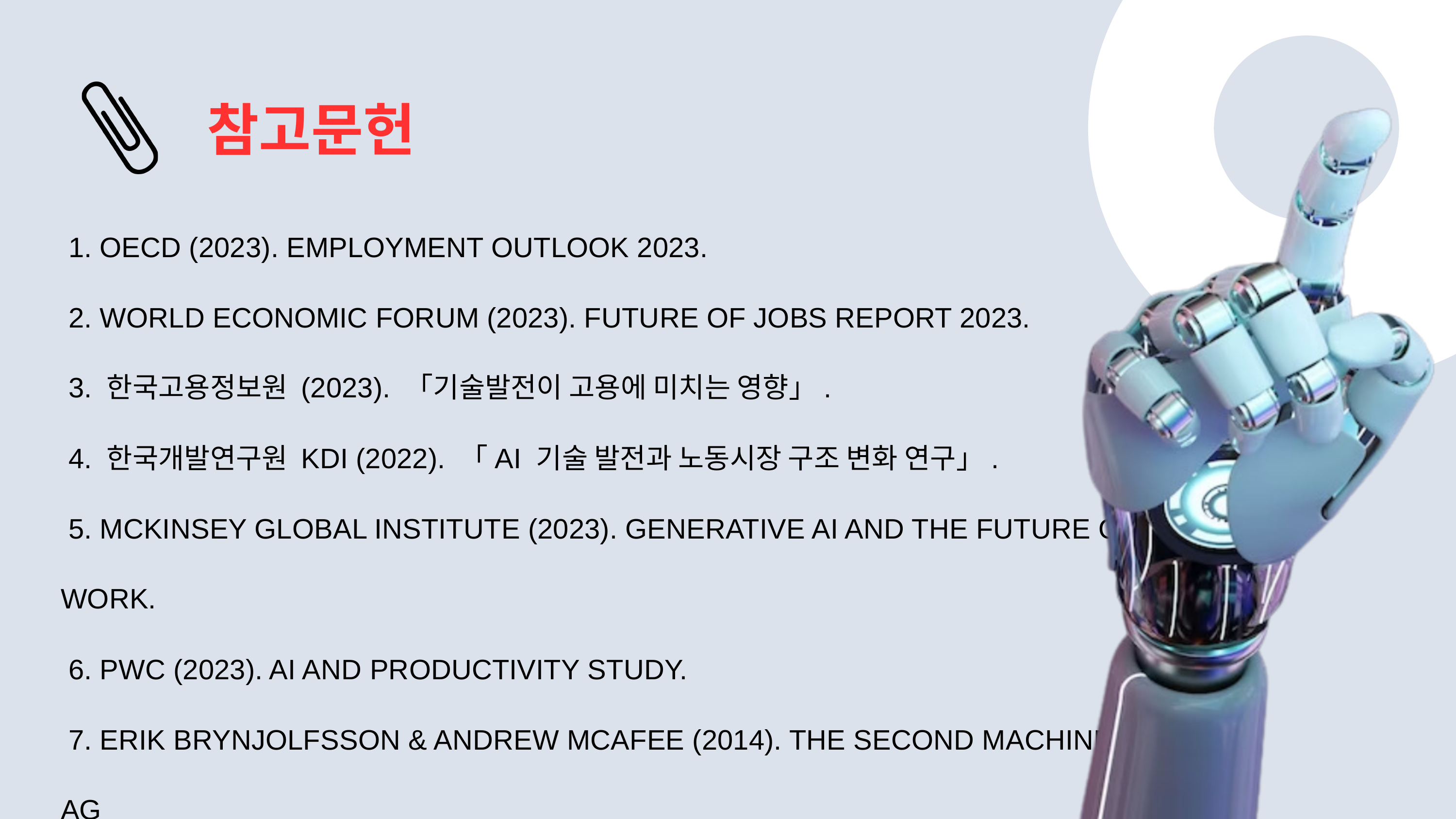

참고문헌

 1. OECD (2023). EMPLOYMENT OUTLOOK 2023.
 2. WORLD ECONOMIC FORUM (2023). FUTURE OF JOBS REPORT 2023.
 3. 한국고용정보원 (2023). 「기술발전이 고용에 미치는 영향」.
 4. 한국개발연구원 KDI (2022). 「AI 기술 발전과 노동시장 구조 변화 연구」.
 5. MCKINSEY GLOBAL INSTITUTE (2023). GENERATIVE AI AND THE FUTURE OF WORK.
 6. PWC (2023). AI AND PRODUCTIVITY STUDY.
 7. ERIK BRYNJOLFSSON & ANDREW MCAFEE (2014). THE SECOND MACHINE AG
8. HTTPS://YOUTU.BE/JTIAAWV0VHE